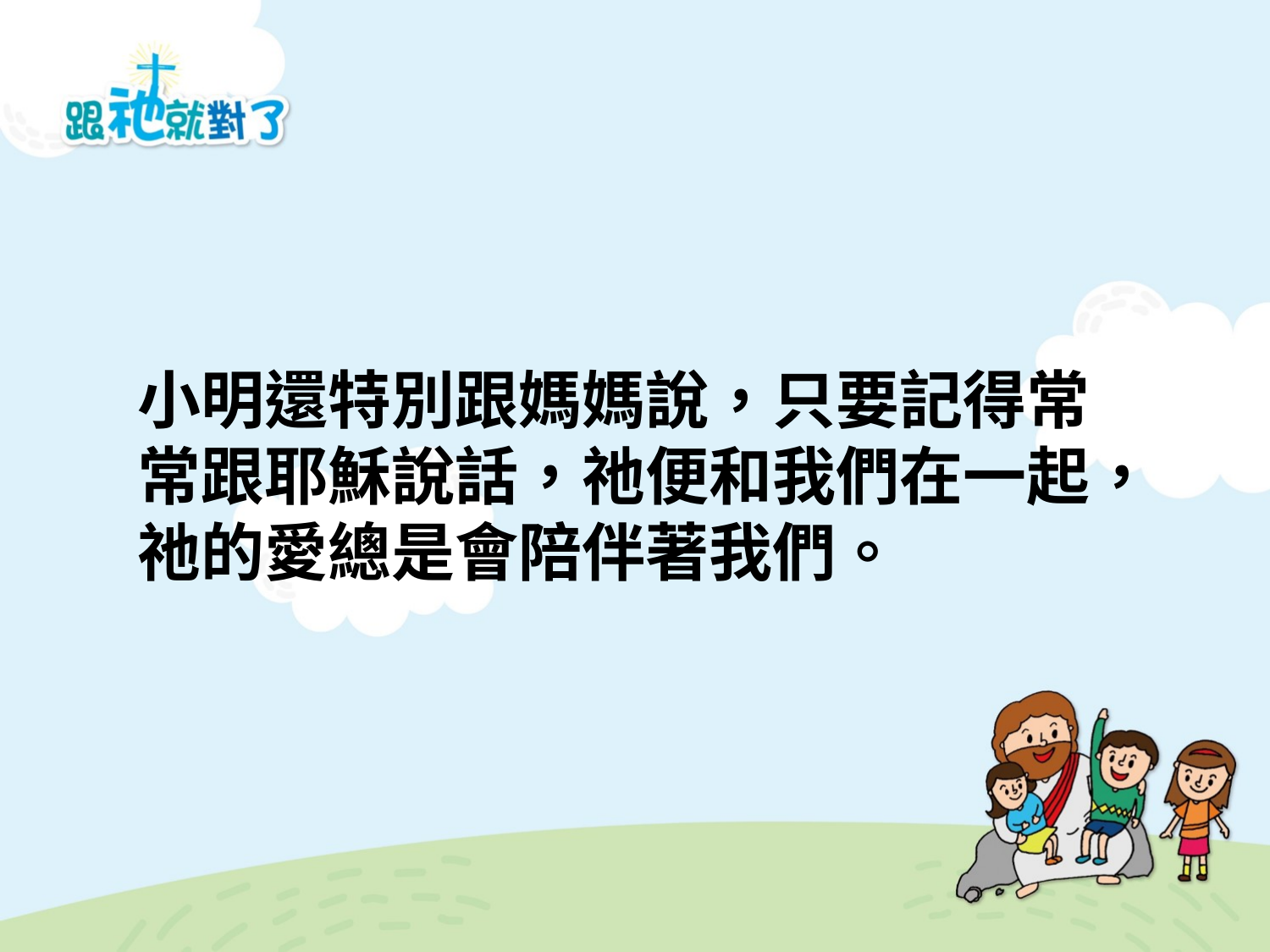

小明還特別跟媽媽說，只要記得常常跟耶穌說話，祂便和我們在一起，祂的愛總是會陪伴著我們。